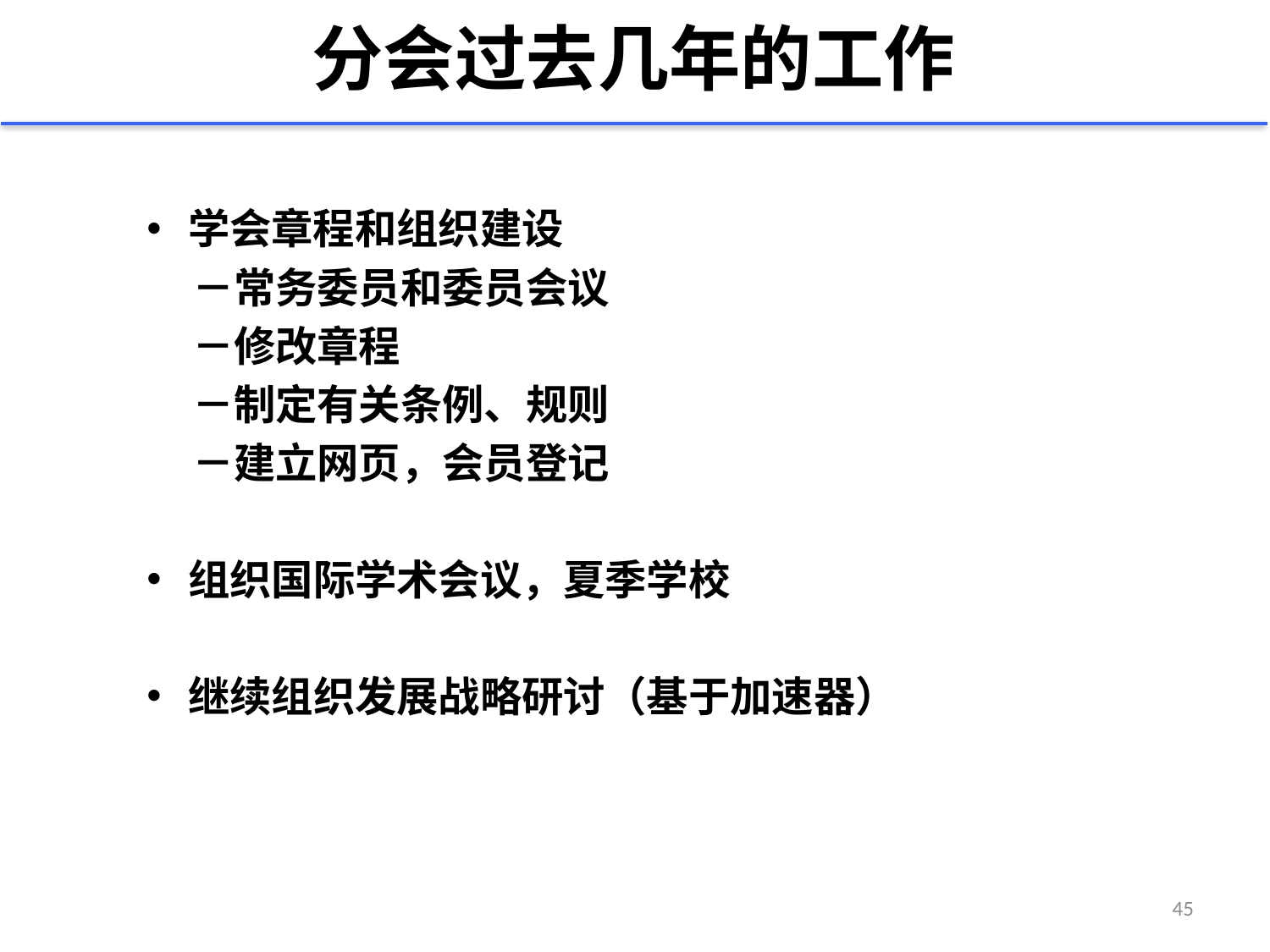

# 分会过去几年的工作
学会章程和组织建设
    －常务委员和委员会议
    －修改章程
    －制定有关条例、规则
    －建立网页，会员登记

组织国际学术会议，夏季学校

继续组织发展战略研讨（基于加速器）

45